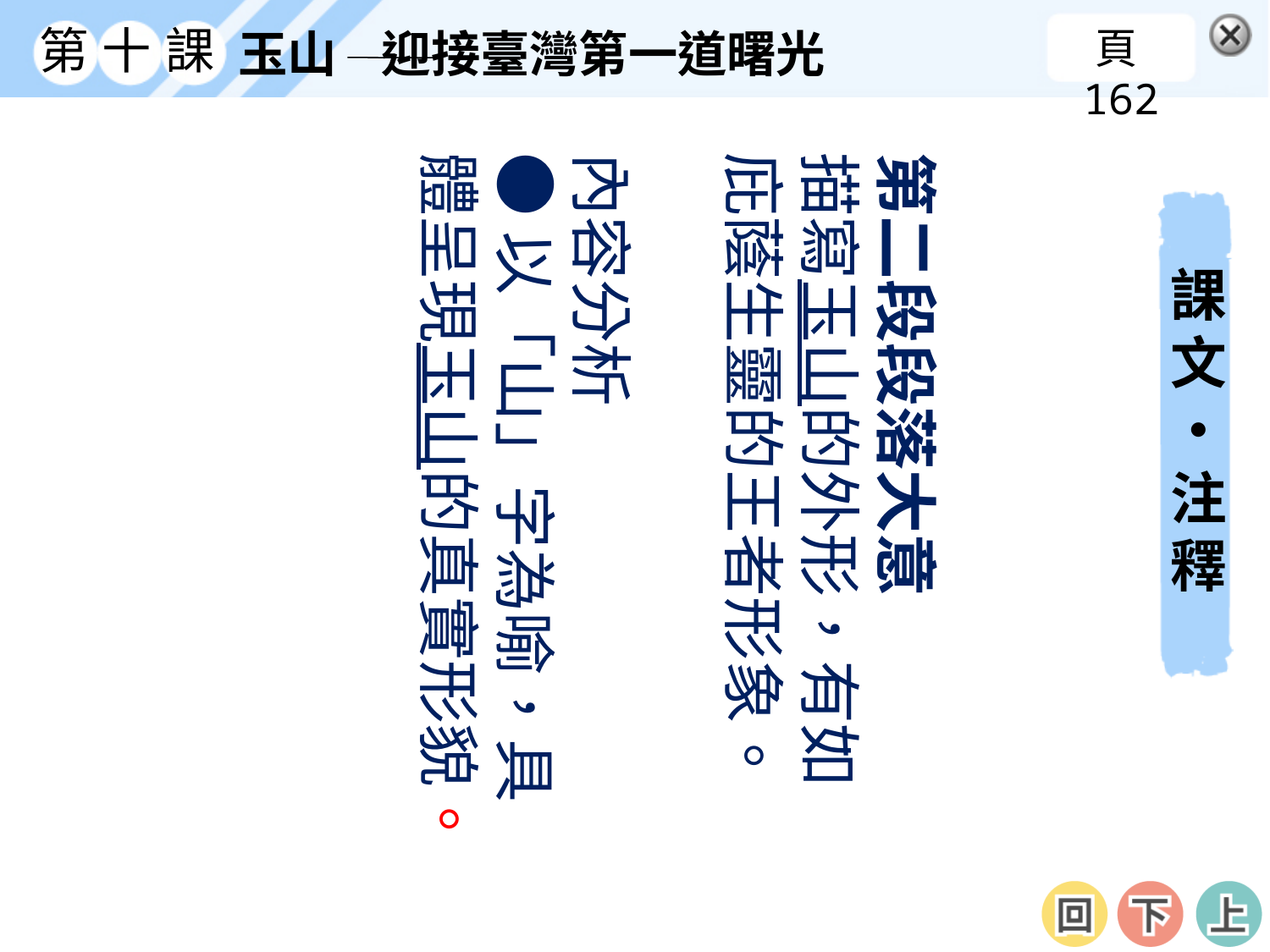

頁162
第二段段落大意
描寫玉山的外形，有如庇蔭生靈的王者形象。

內容分析
●以「山」字為喻，具體呈現玉山的真實形貌。